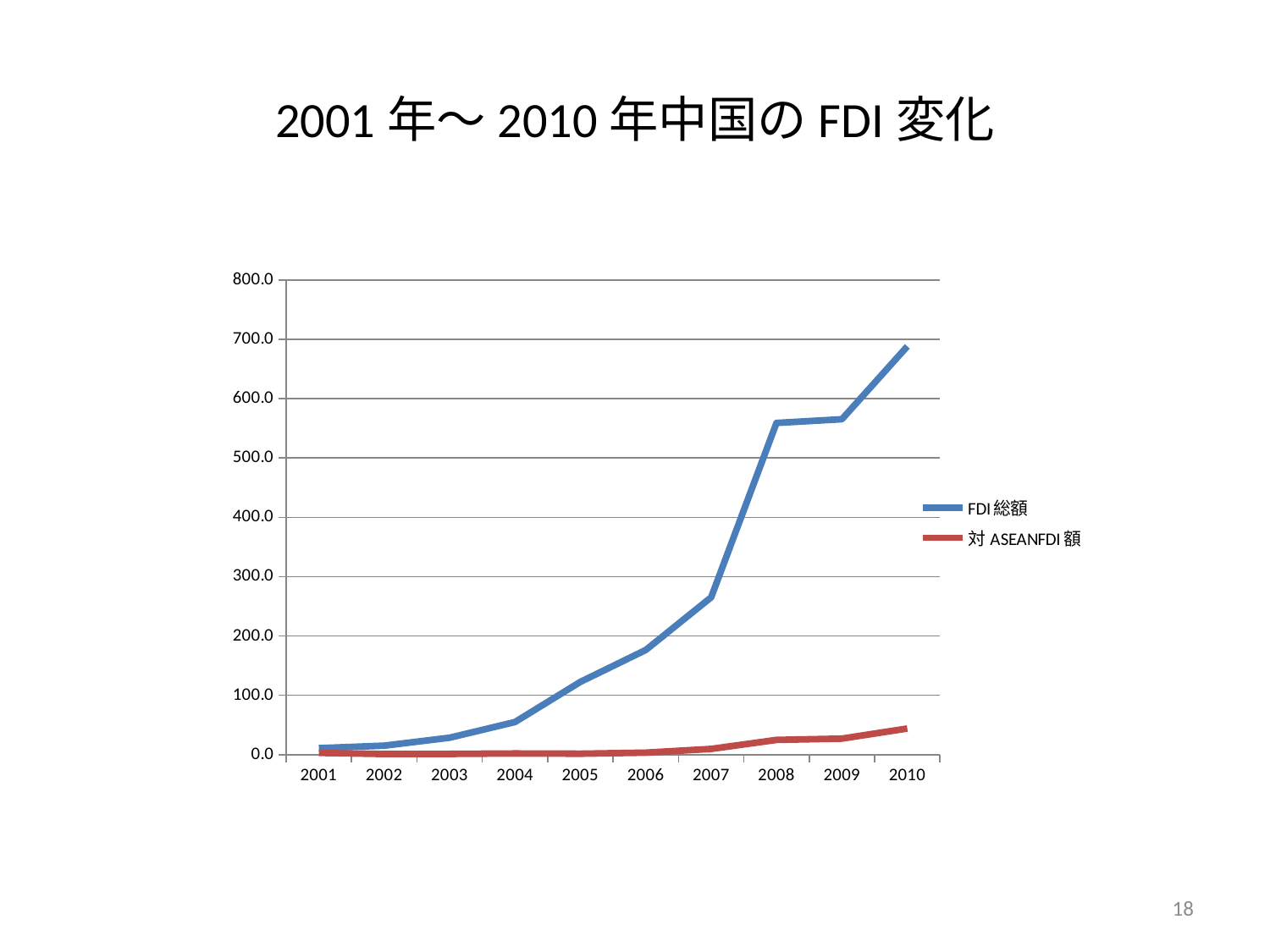

# 2001年〜2010年中国のFDI変化

### Chart

| Category | FDI総額 | 対ASEANFDI額 |
|---|---|---|
| 2001.0 | 10.878 | 2.884 |
| 2002.0 | 15.109 | 1.02 |
| 2003.0 | 28.547 | 1.193 |
| 2004.0 | 54.98 | 1.956 |
| 2005.0 | 122.612 | 1.577 |
| 2006.0 | 176.34 | 3.358 |
| 2007.0 | 265.061 | 9.681 |
| 2008.0 | 559.072 | 24.844 |
| 2009.0 | 565.29 | 26.981 |
| 2010.0 | 688.113 | 44.046 |
18